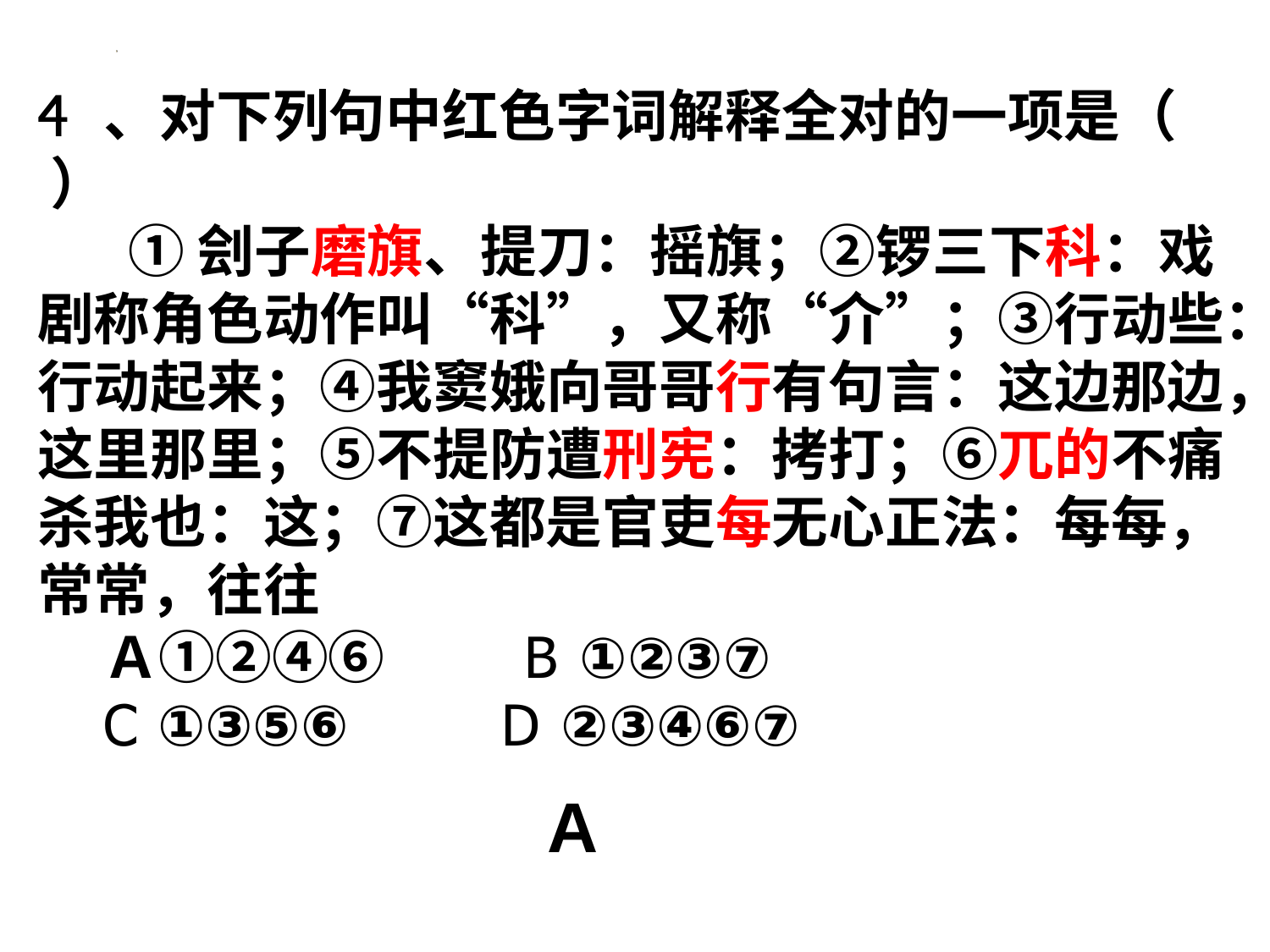

4 、对下列句中红色字词解释全对的一项是（   ）
       ①刽子磨旗、提刀：摇旗；②锣三下科：戏剧称角色动作叫“科”，又称“介”；③行动些：行动起来；④我窦娥向哥哥行有句言：这边那边，这里那里；⑤不提防遭刑宪：拷打；⑥兀的不痛杀我也：这；⑦这都是官吏每无心正法：每每，常常，往往
    Ａ①②④⑥　　 B ①②③⑦
    C ①③⑤⑥　　 D ②③④⑥⑦

A